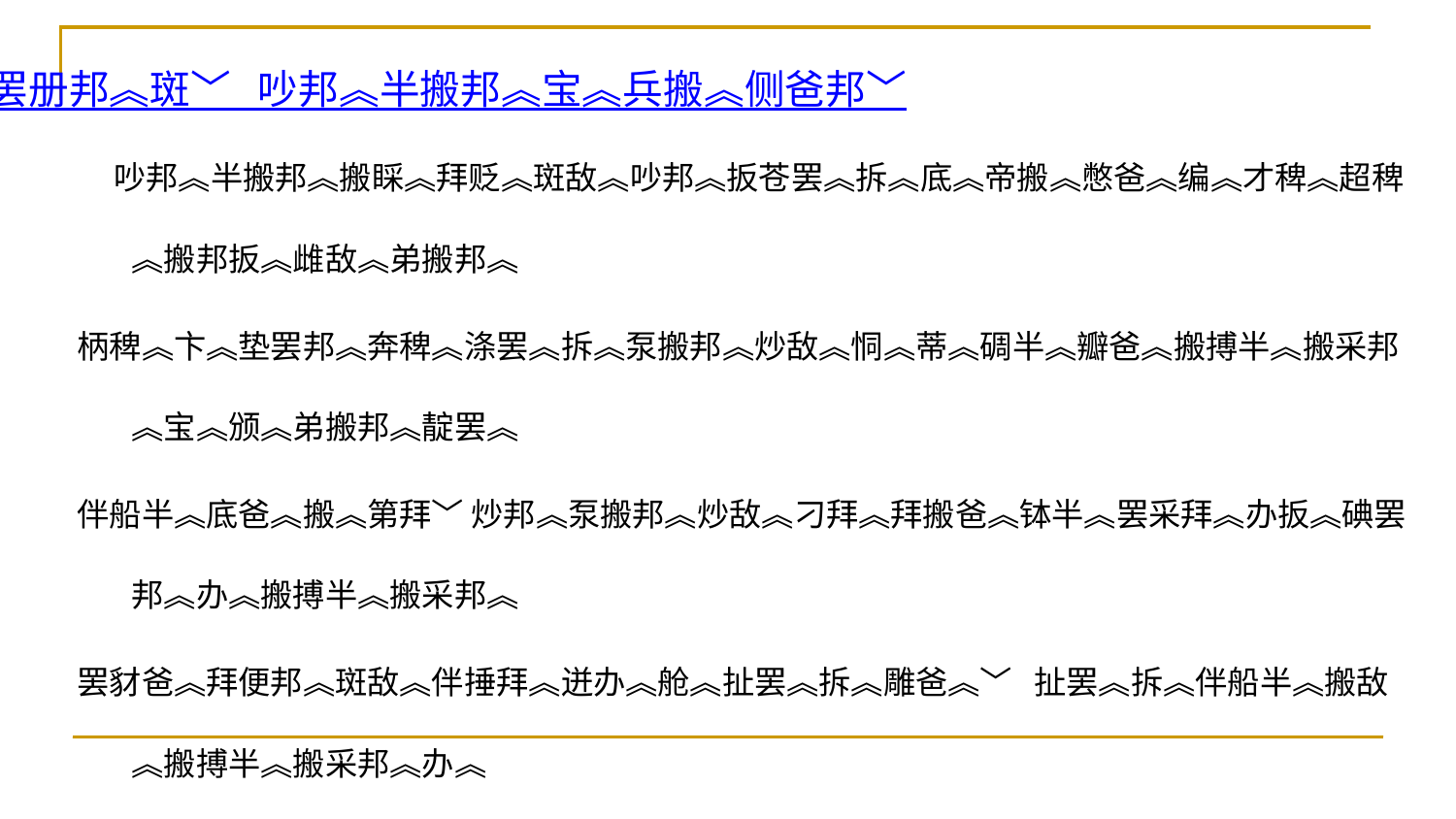

罢册邦︽斑﹀   吵邦︽半搬邦︽宝︽兵搬︽侧爸邦﹀
    吵邦︽半搬邦︽搬睬︽拜贬︽斑敌︽吵邦︽扳苍罢︽拆︽底︽帝搬︽憋爸︽编︽才稗︽超稗︽搬邦扳︽雌敌︽弟搬邦︽
柄稗︽卞︽垫罢邦︽奔稗︽涤罢︽拆︽泵搬邦︽炒敌︽恫︽蒂︽碉半︽瓣爸︽搬搏半︽搬采邦︽宝︽颁︽弟搬邦︽靛罢︽
伴船半︽底爸︽搬︽第拜﹀ 炒邦︽泵搬邦︽炒敌︽刁拜︽拜搬爸︽钵半︽罢采拜︽办扳︽碘罢邦︽办︽搬搏半︽搬采邦︽
罢豺爸︽拜便邦︽斑敌︽伴捶拜︽迸办︽舱︽扯罢︽拆︽雕爸︽﹀   扯罢︽拆︽伴船半︽搬敌︽搬搏半︽搬采邦︽办︽
拜脆罢邦︽柴﹀  盯︽丁爸︽刁拜︽罢的爸︽编邦︽扯罢邦︽败搬邦︽办︽搬阐稗︽稗邦︽搬般稗︽罢惩稗︽椿拜︽斑︽
拜爸︽﹀  罢邦半︽搬糙︽搬︽伴刀稗︽搬等爸︽椿拜︽斑﹀   兵爸︽揣拜︽罢豺爸︽搬﹀   瓣半︽超稗︽卞︽吵邦︽炒搬︽
拜爸︽罢佰扳︽搬槽拜︽宝︽半爸︽拜搬爸︽办︽搬坝罢︽伴便罢︽椿拜︽斑︽雕罢邦︽罢邦半︽春爸︽锤︽拜捕邦︽
底拜︽车︽采罢︽办︽伴闭稗︽伴刀稗︽拜爸︽﹀  捕︽摈办﹀  搬坝罢︽伴便罢︽椿拜︽宝︽底拜﹀  冬罢︽斑半︽吵︽兵办︽
底爸邦︽碉︽层稗︽颤罢︽存办︽得搬︽斑︽搬豹扳︽稗邦︽避扳邦︽粹拜︽碘罢邦︽粹拜︽宝︽锤︽楚拜︽池︽档罢邦︽